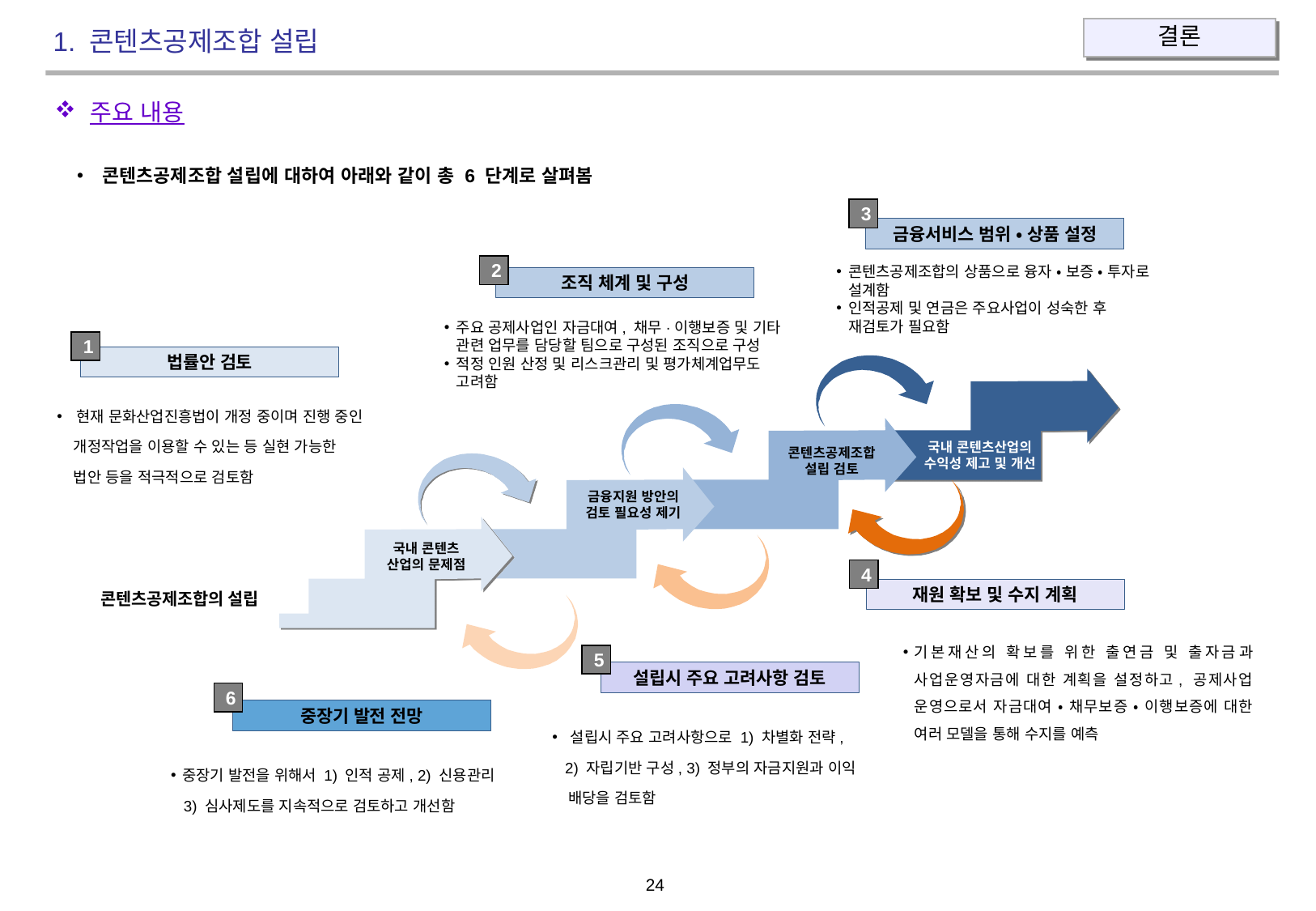

1. 콘텐츠공제조합 설립
결론
주요 내용
콘텐츠공제조합 설립에 대하여 아래와 같이 총 6 단계로 살펴봄
3
금융서비스 범위 • 상품 설정
2
콘텐츠공제조합의 상품으로 융자 • 보증 • 투자로 설계함
인적공제 및 연금은 주요사업이 성숙한 후 재검토가 필요함
조직 체계 및 구성
주요 공제사업인 자금대여, 채무·이행보증 및 기타 관련 업무를 담당할 팀으로 구성된 조직으로 구성
적정 인원 산정 및 리스크관리 및 평가체계업무도
  고려함
1
법률안 검토

 현재 문화산업진흥법이 개정 중이며 진행 중인
   개정작업을 이용할 수 있는 등 실현 가능한
   법안 등을 적극적으로 검토함

국내 콘텐츠산업의
수익성 제고 및 개선
콘텐츠공제조합
설립 검토

금융지원 방안의
검토 필요성 제기

국내 콘텐츠
산업의 문제점
4
콘텐츠공제조합의 설립
재원 확보 및 수지 계획

기본재산의 확보를 위한 출연금 및 출자금과 사업운영자금에 대한 계획을 설정하고, 공제사업 운영으로서 자금대여 • 채무보증 • 이행보증에 대한 여러 모델을 통해 수지를 예측
5
설립시 주요 고려사항 검토
6
중장기 발전 전망
 설립시 주요 고려사항으로 1) 차별화 전략,
   2) 자립기반 구성, 3) 정부의 자금지원과 이익
   배당을 검토함
중장기 발전을 위해서 1) 인적 공제, 2) 신용관리
   3) 심사제도를 지속적으로 검토하고 개선함
 24